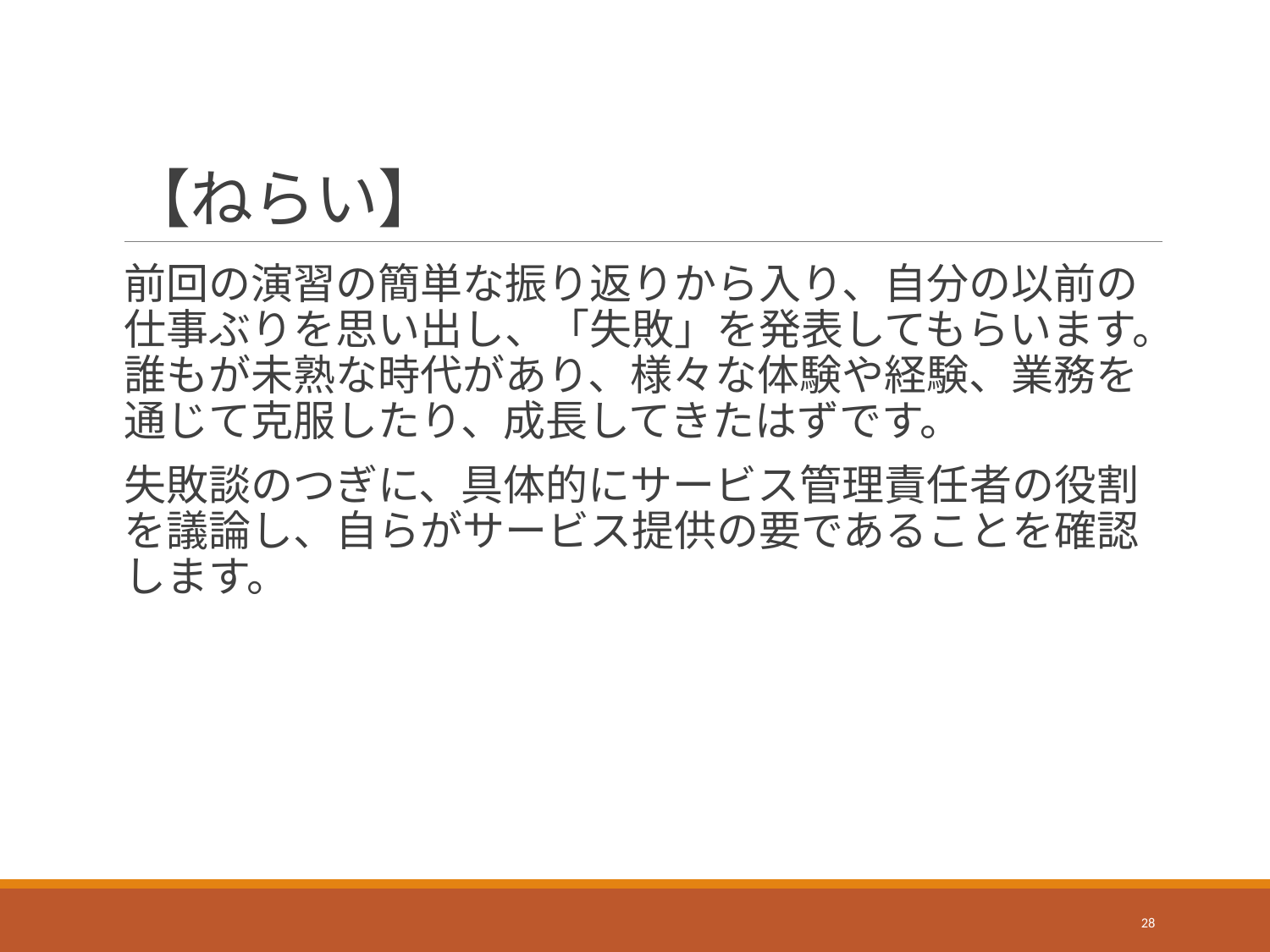

# 【ねらい】
前回の演習の簡単な振り返りから入り、自分の以前の仕事ぶりを思い出し、「失敗」を発表してもらいます。誰もが未熟な時代があり、様々な体験や経験、業務を通じて克服したり、成長してきたはずです。
失敗談のつぎに、具体的にサービス管理責任者の役割を議論し、自らがサービス提供の要であることを確認します。

28